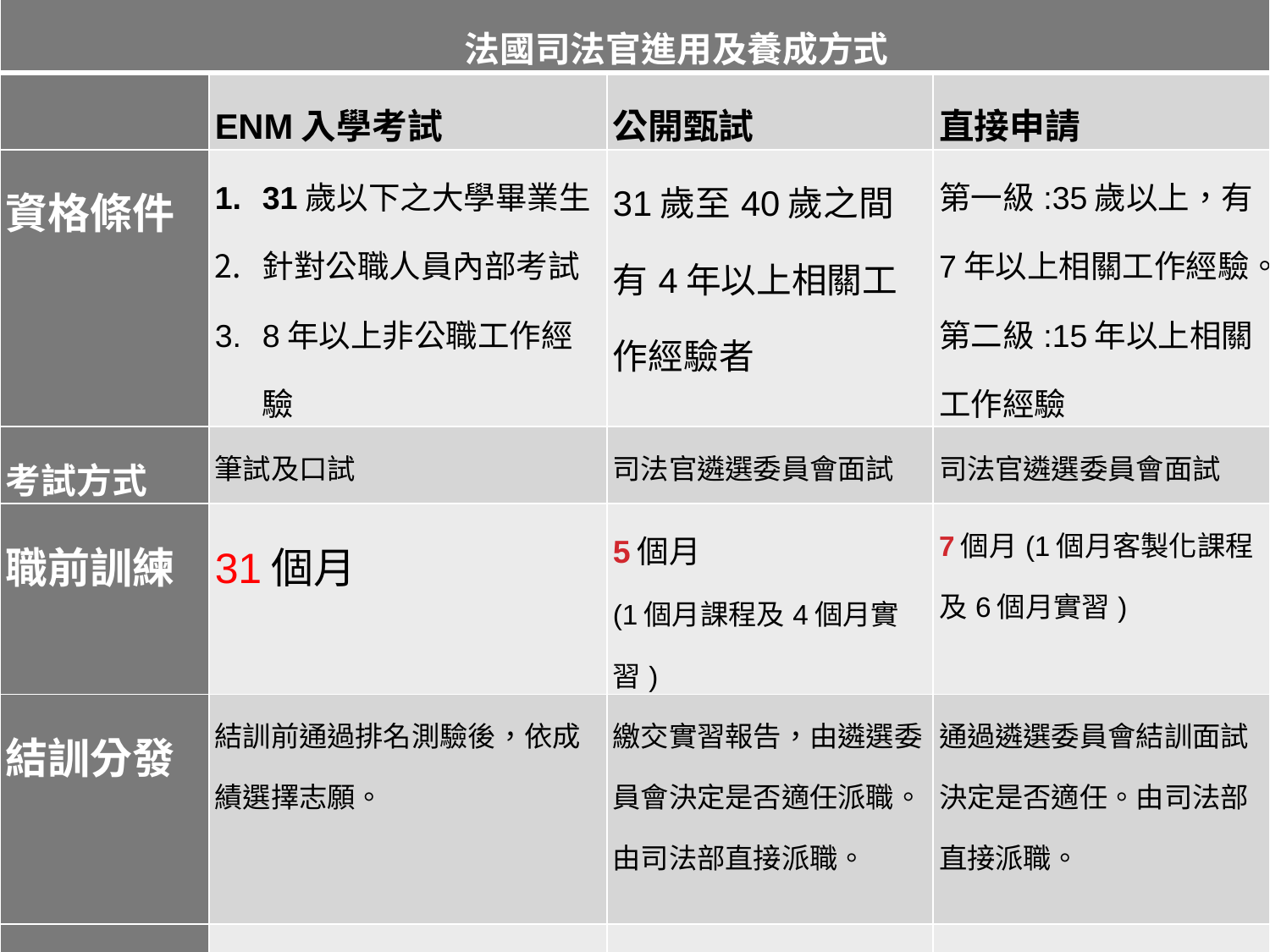

| 法國司法官進用及養成方式 |  |  |  |
| --- | --- | --- | --- |
|  | ENM入學考試 | 公開甄試 | 直接申請 |
| 資格條件 | 31歲以下之大學畢業生 針對公職人員內部考試 8年以上非公職工作經驗 | 31歲至40歲之間有4年以上相關工作經驗者 | 第一級:35歲以上，有7年以上相關工作經驗。 第二級:15年以上相關工作經驗 |
| 考試方式 | 筆試及口試 | 司法官遴選委員會面試 | 司法官遴選委員會面試 |
| 職前訓練 | 31個月 | 5個月 (1個月課程及4個月實習) | 7個月(1個月客製化課程及6個月實習) |
| 結訓分發 | 結訓前通過排名測驗後，依成績選擇志願。 | 繳交實習報告，由遴選委員會決定是否適任派職。由司法部直接派職。 | 通過遴選委員會結訓面試決定是否適任。由司法部直接派職。 |
| 派職 | 擔任基層法官或檢察官 | 擔任基層法官或檢察官 | 可由司法部任命成為任何一個層級的職位 |
| 分科訓練 | 18週 | 2個月 | 2個月 |